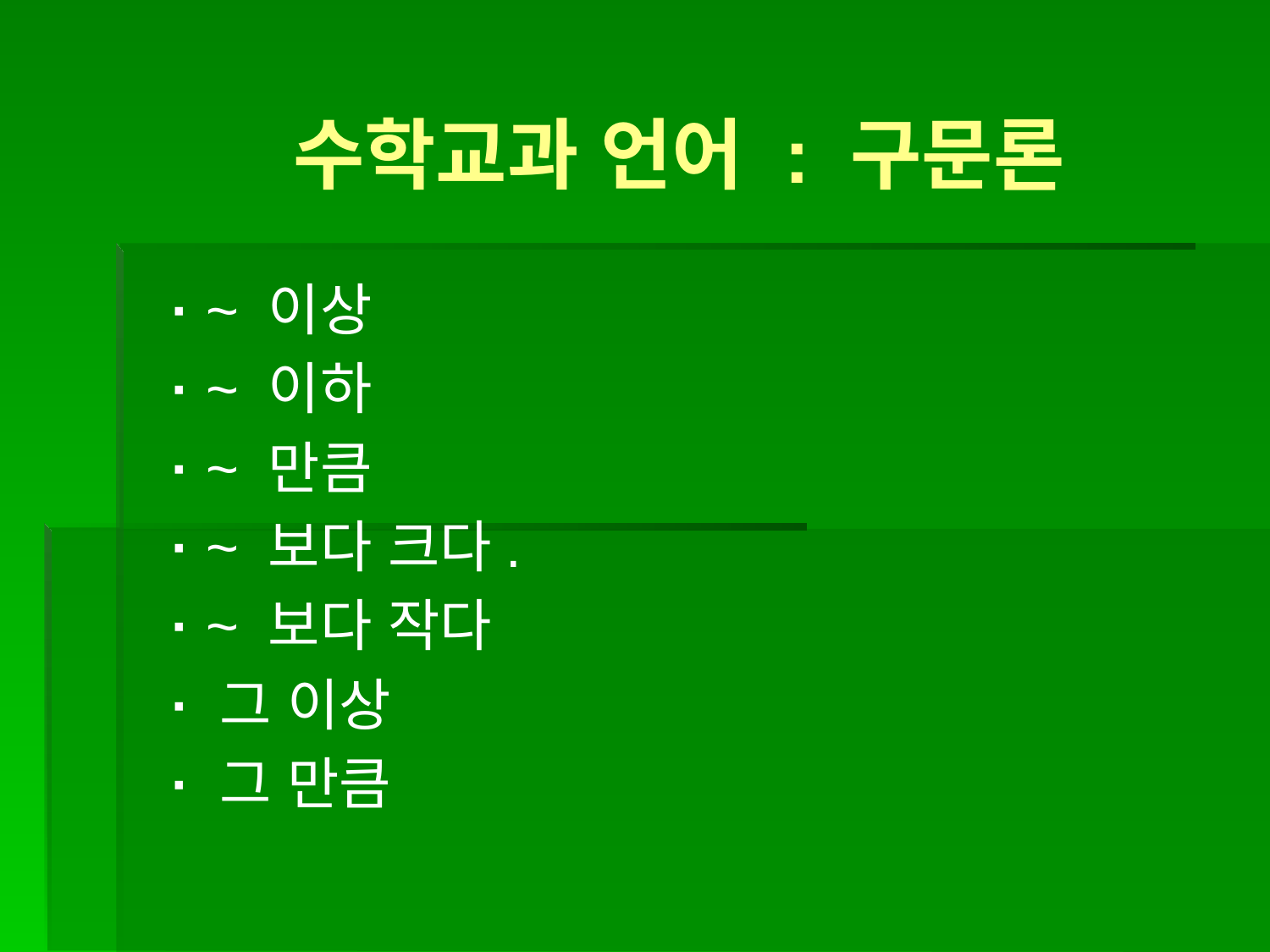

수학교과 언어 : 구문론
· ~ 이상
· ~ 이하
· ~ 만큼
· ~ 보다 크다.
· ~ 보다 작다
· 그 이상
· 그 만큼